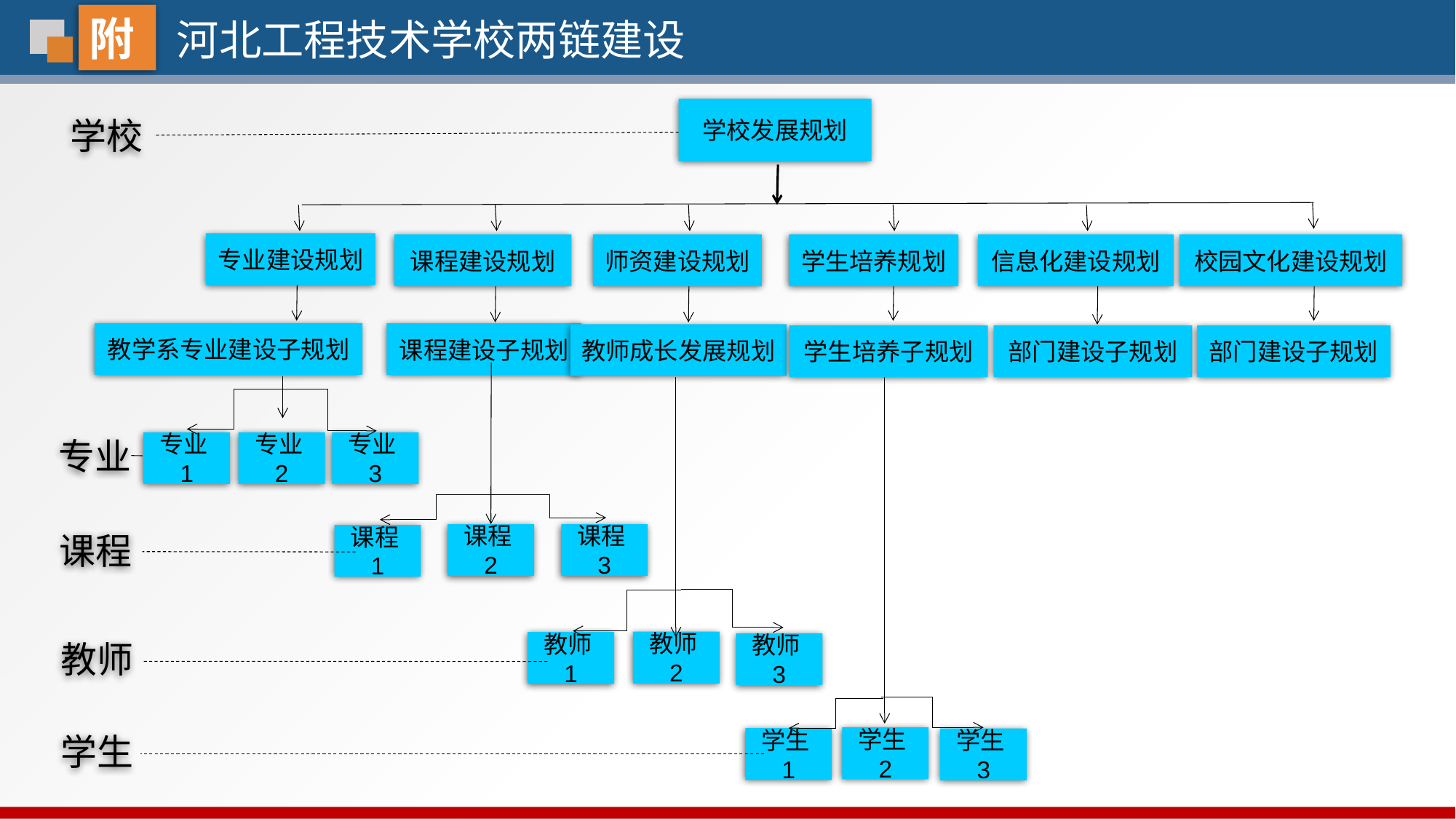

附
河北工程技术学校两链建设

学校发展规划
学校
专业建设规划
课程建设规划
师资建设规划
学生培养规划
信息化建设规划
校园文化建设规划
教学系专业建设子规划
教师成长发展规划
学生培养子规划
部门建设子规划
部门建设子规划
专业
专业1
专业2
专业3
课程2
课程3
课程1
教师
教师2
教师1
教师3
学生
学生2
学生1
学生3
课程建设子规划
课程